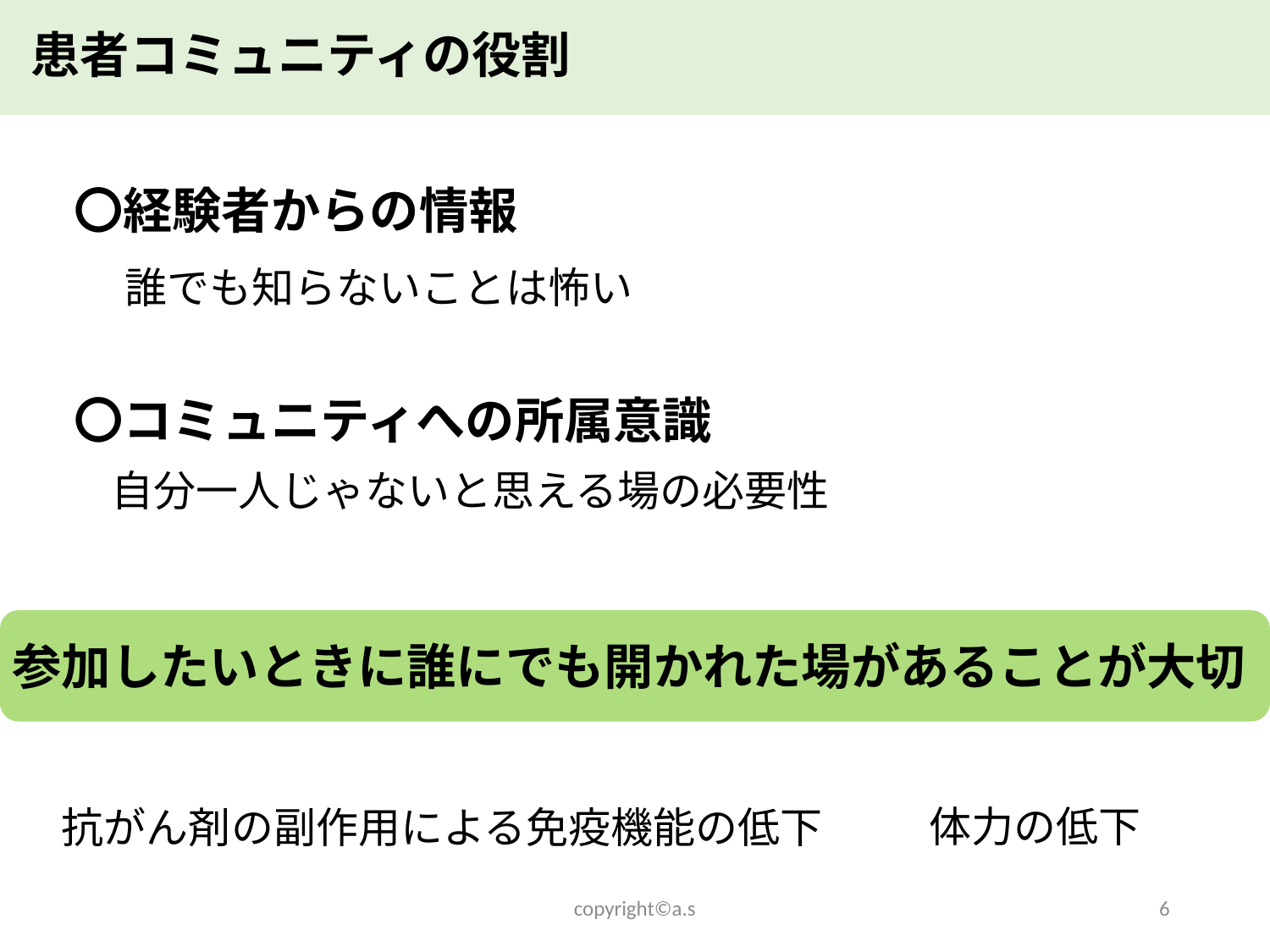

患者コミュニティの役割
〇経験者からの情報
誰でも知らないことは怖い
〇コミュニティへの所属意識
自分一人じゃないと思える場の必要性

参加したいときに誰にでも開かれた場があることが大切
体力の低下
抗がん剤の副作用による免疫機能の低下
copyright©a.s
6